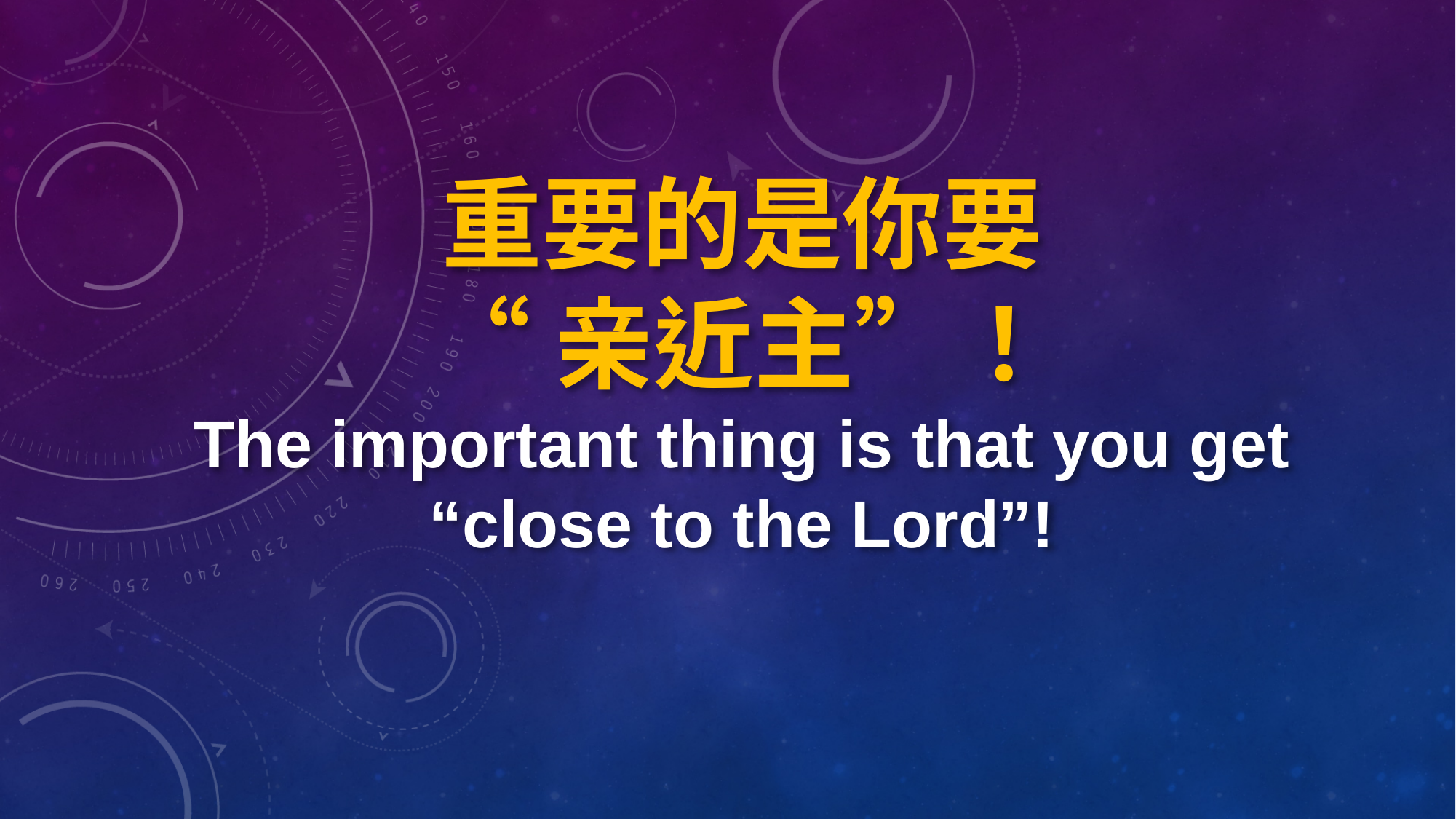

重要的是你要
“亲近主”！
The important thing is that you get “close to the Lord”!